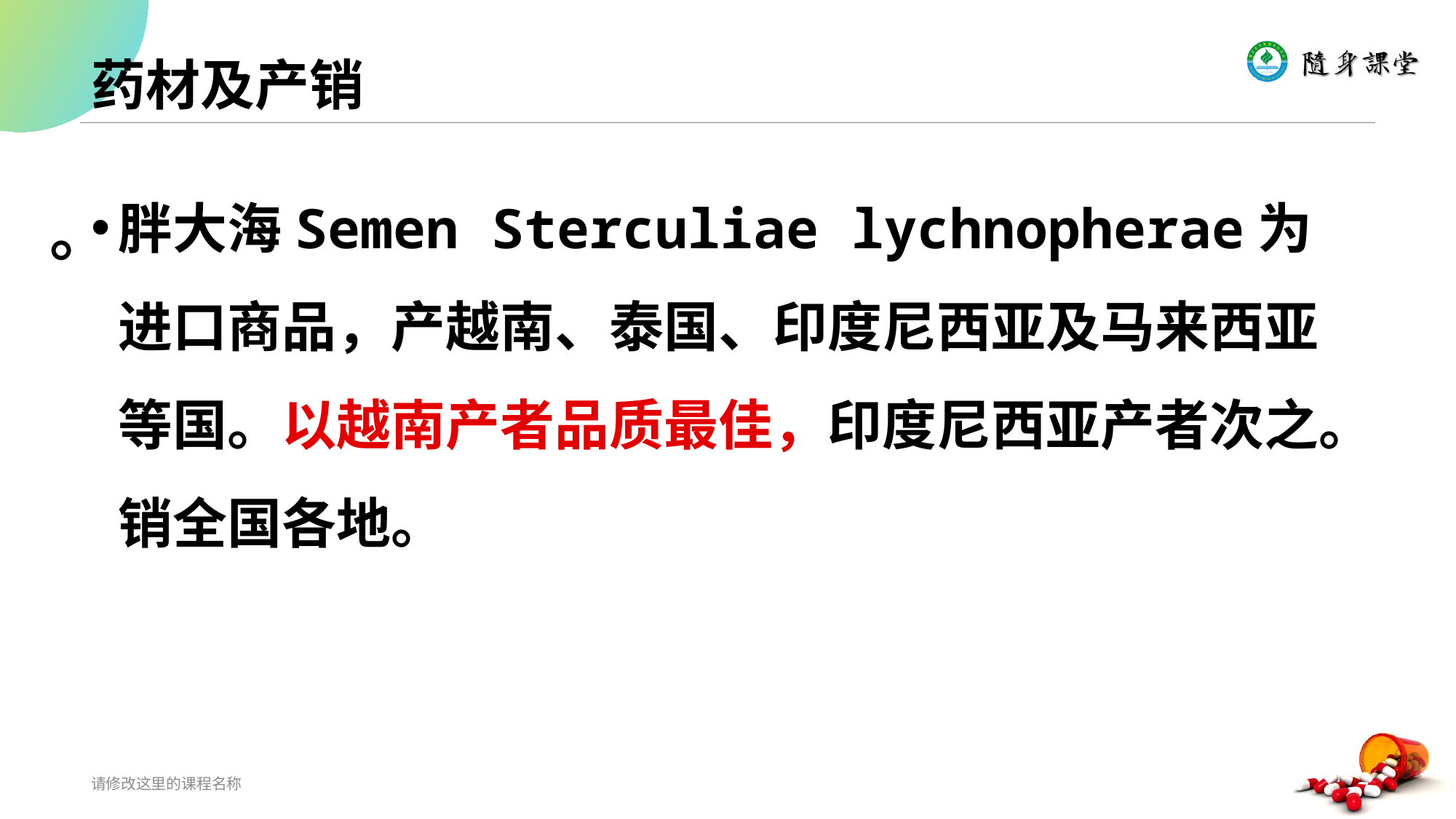

# 药材及产销
胖大海Semen Sterculiae lychnopherae为进口商品，产越南、泰国、印度尼西亚及马来西亚等国。以越南产者品质最佳，印度尼西亚产者次之。销全国各地。
。
请修改这里的课程名称
10